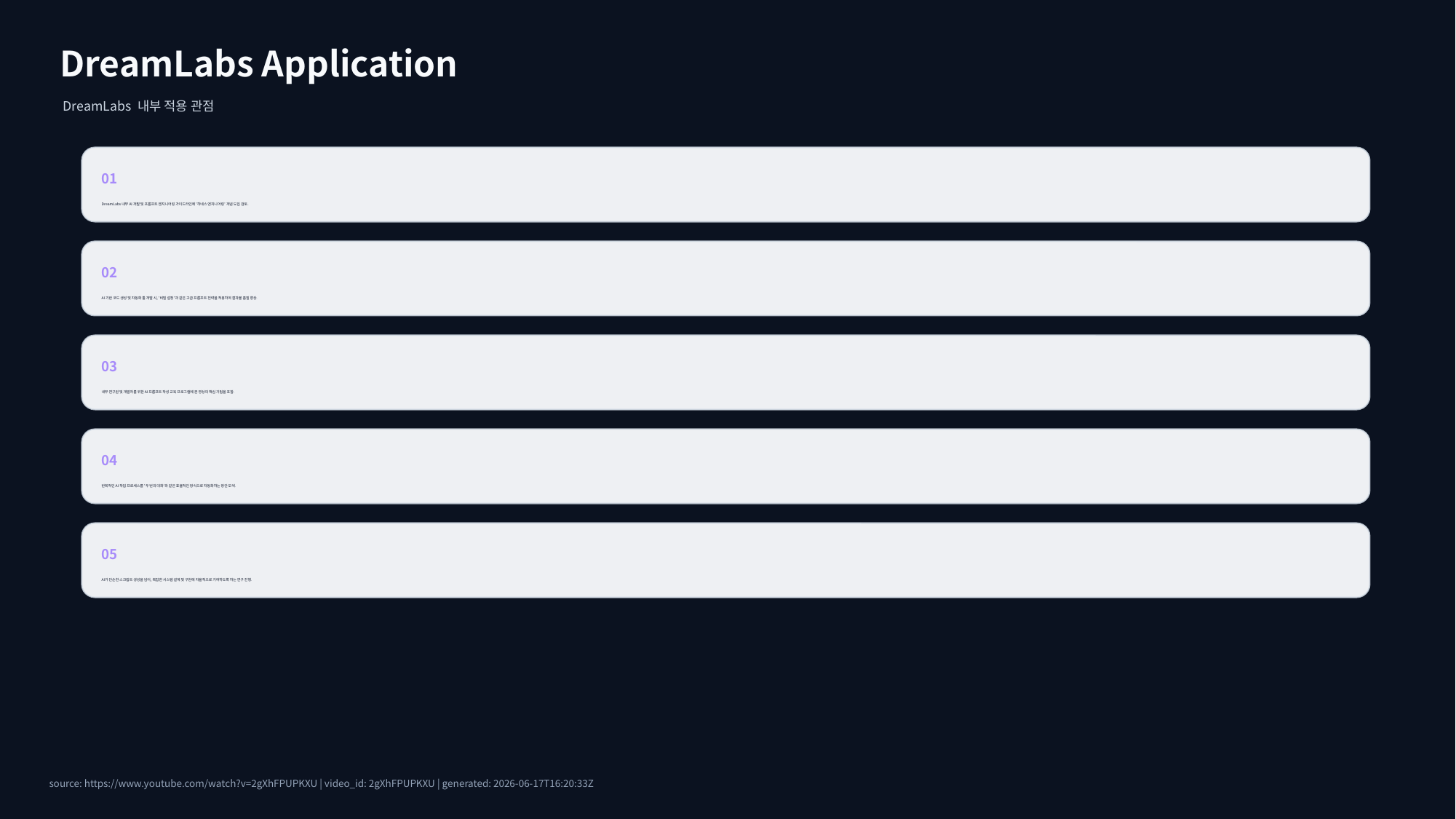

DreamLabs Application
DreamLabs 내부 적용 관점

01
DreamLabs 내부 AI 개발 및 프롬프트 엔지니어링 가이드라인에 '하네스 엔지니어링' 개념 도입 검토.

02
AI 기반 코드 생성 및 자동화 툴 개발 시, '비밀 설정'과 같은 고급 프롬프트 전략을 적용하여 결과물 품질 향상.

03
내부 연구원 및 개발자를 위한 AI 프롬프트 작성 교육 프로그램에 본 영상의 핵심 기법을 포함.

04
반복적인 AI 작업 프로세스를 '두 번의 대화'와 같은 효율적인 방식으로 자동화하는 방안 모색.

05
AI가 단순한 스크립트 생성을 넘어, 복잡한 시스템 설계 및 구현에 자율적으로 기여하도록 하는 연구 진행.
source: https://www.youtube.com/watch?v=2gXhFPUPKXU | video_id: 2gXhFPUPKXU | generated: 2026-06-17T16:20:33Z